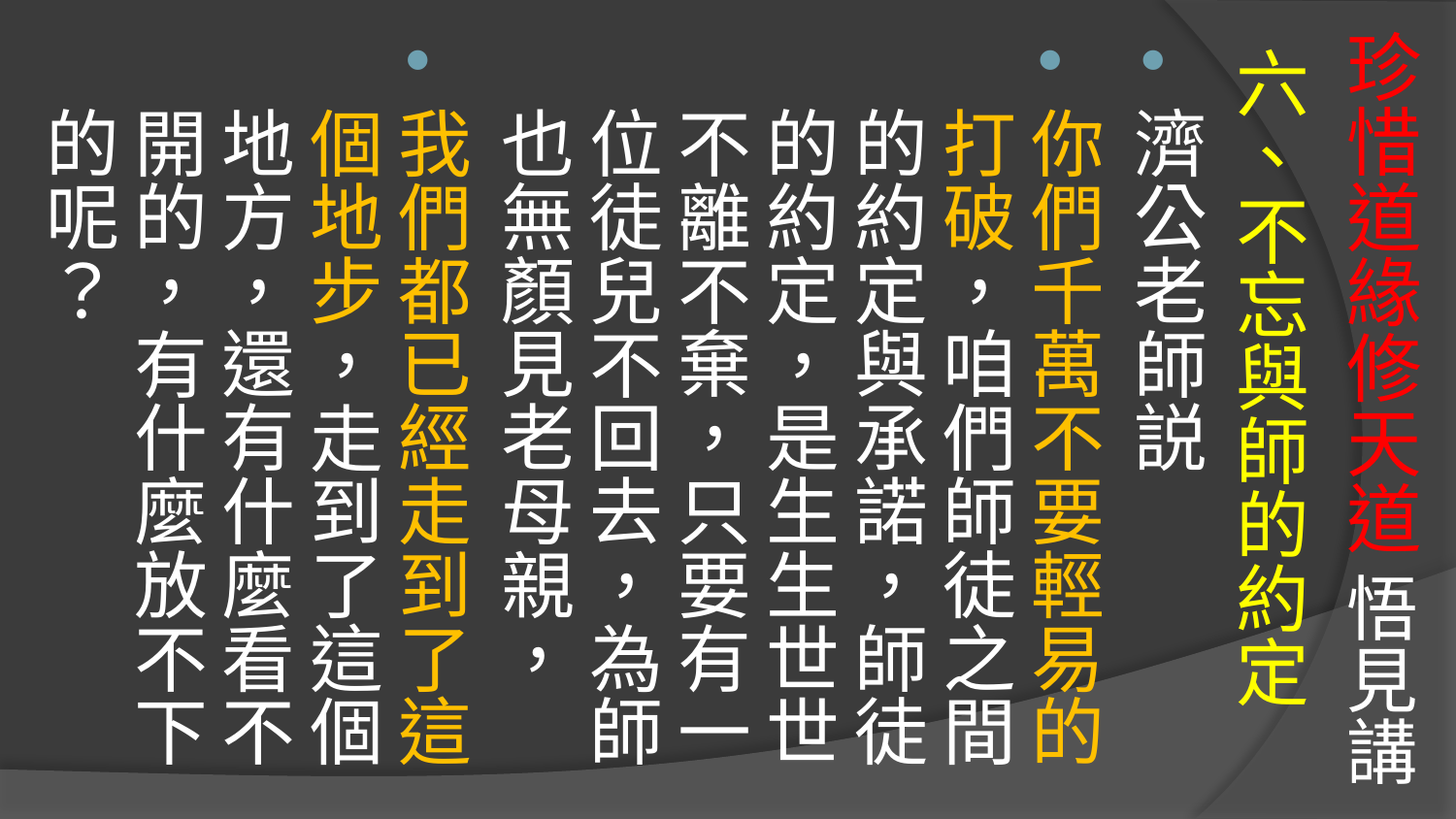

# 珍惜道緣修天道 悟見講
六、不忘與師的約定
濟公老師説
你們千萬不要輕易的打破，咱們師徒之間的約定與承諾，師徒的約定，是生生世世不離不棄，只要有一位徒兒不回去，為師也無顏見老母親，
我們都已經走到了這個地步，走到了這個地方，還有什麼看不開的，有什麼放不下的呢？